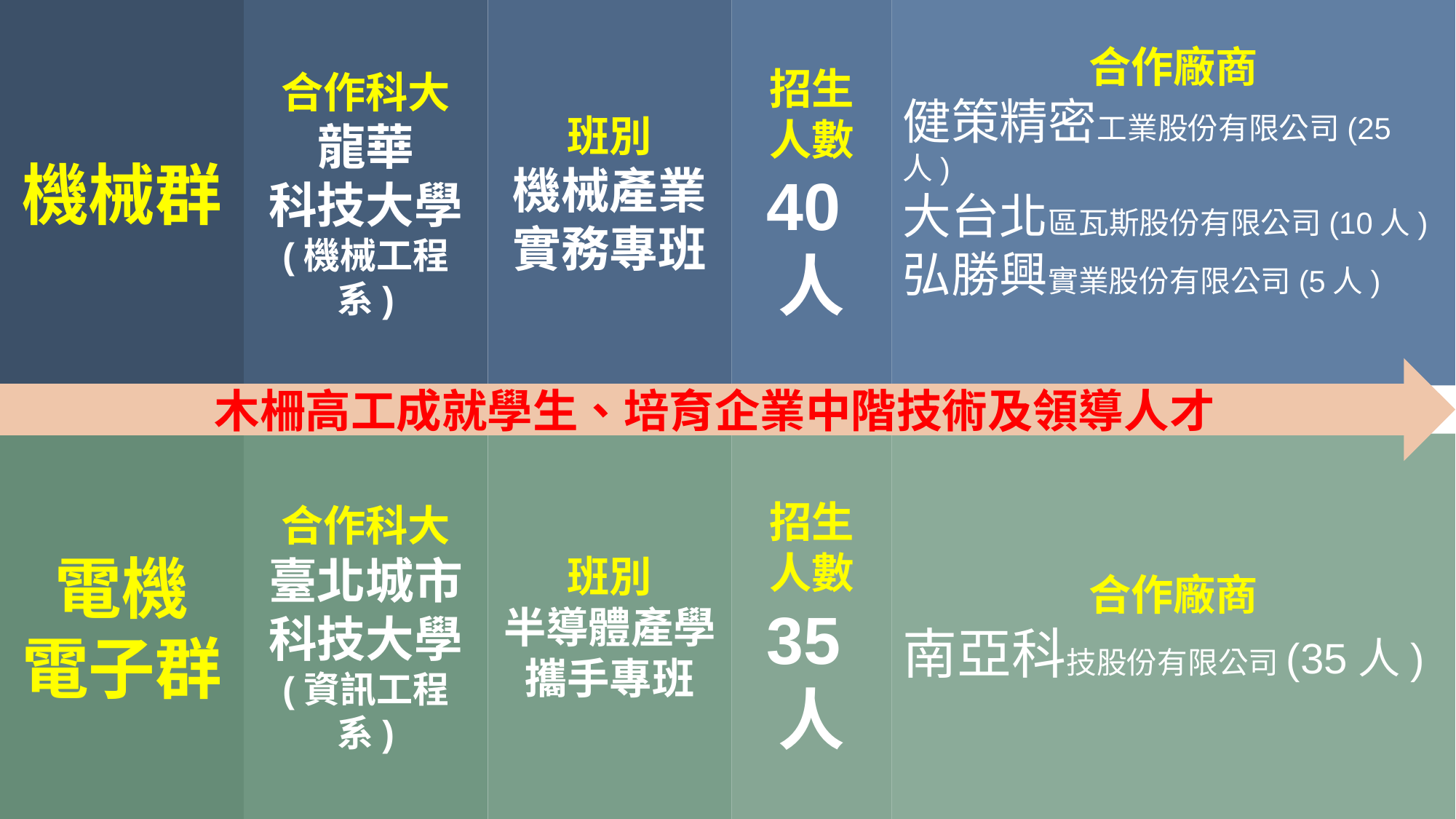

合作科大
龍華
科技大學
(機械工程系)
招生
人數
40人
班別
機械產業實務專班
合作廠商
健策精密工業股份有限公司(25人)
大台北區瓦斯股份有限公司(10人)
弘勝興實業股份有限公司(5人)

機械群
木柵高工成就學生、培育企業中階技術及領導人才
班別
半導體產學攜手專班
合作廠商
南亞科技股份有限公司(35人)
電機
電子群
合作科大
臺北城市
科技大學
(資訊工程系)
招生
人數
35人